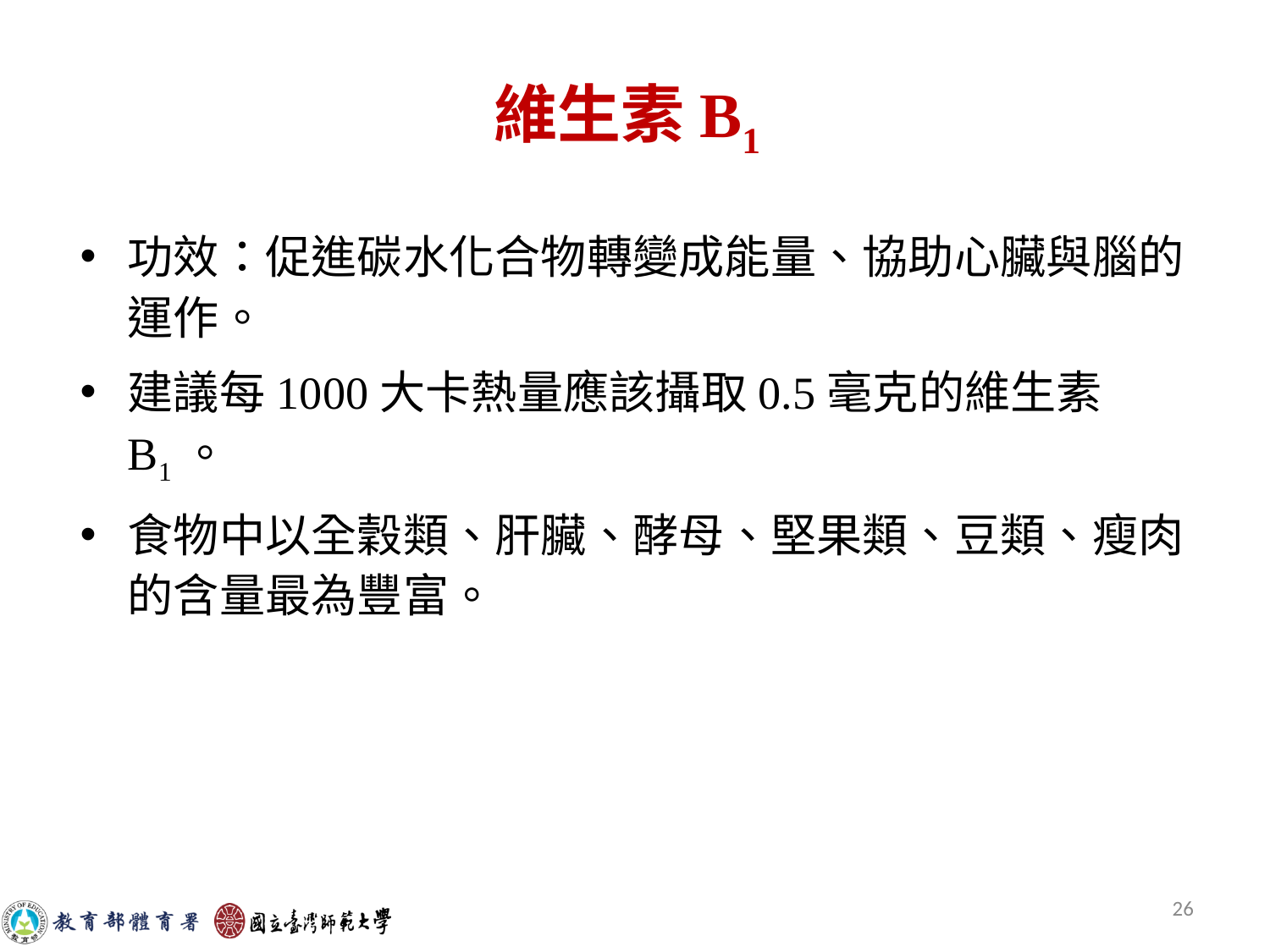

# 維生素B1
功效：促進碳水化合物轉變成能量、協助心臟與腦的運作。
建議每1000大卡熱量應該攝取0.5毫克的維生素B1。
食物中以全穀類、肝臟、酵母、堅果類、豆類、瘦肉的含量最為豐富。
26